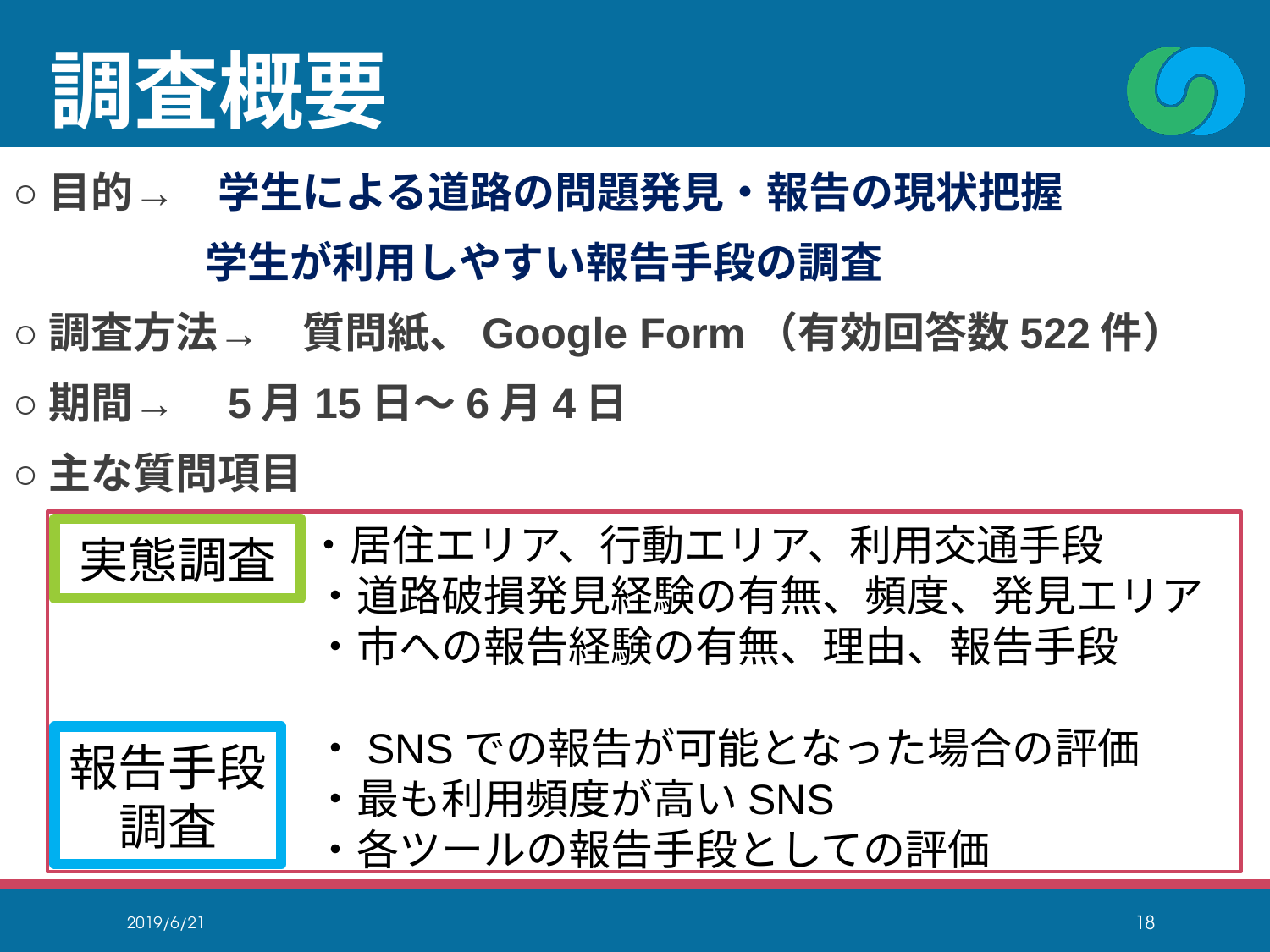

# 調査概要
○目的→　学生による道路の問題発見・報告の現状把握
　　　　  学生が利用しやすい報告手段の調査
○調査方法→　質問紙、Google Form（有効回答数522件）
○期間→　5月15日～6月4日
○主な質問項目
　　　　　　　・居住エリア、行動エリア、利用交通手段
　　　　　　・道路破損発見経験の有無、頻度、発見エリア
　　　　　　・市への報告経験の有無、理由、報告手段

　　　　　　・SNSでの報告が可能となった場合の評価
　　　　　　・最も利用頻度が高いSNS
　　　　　　・各ツールの報告手段としての評価

実態調査
報告手段
調査
2019/6/21
18